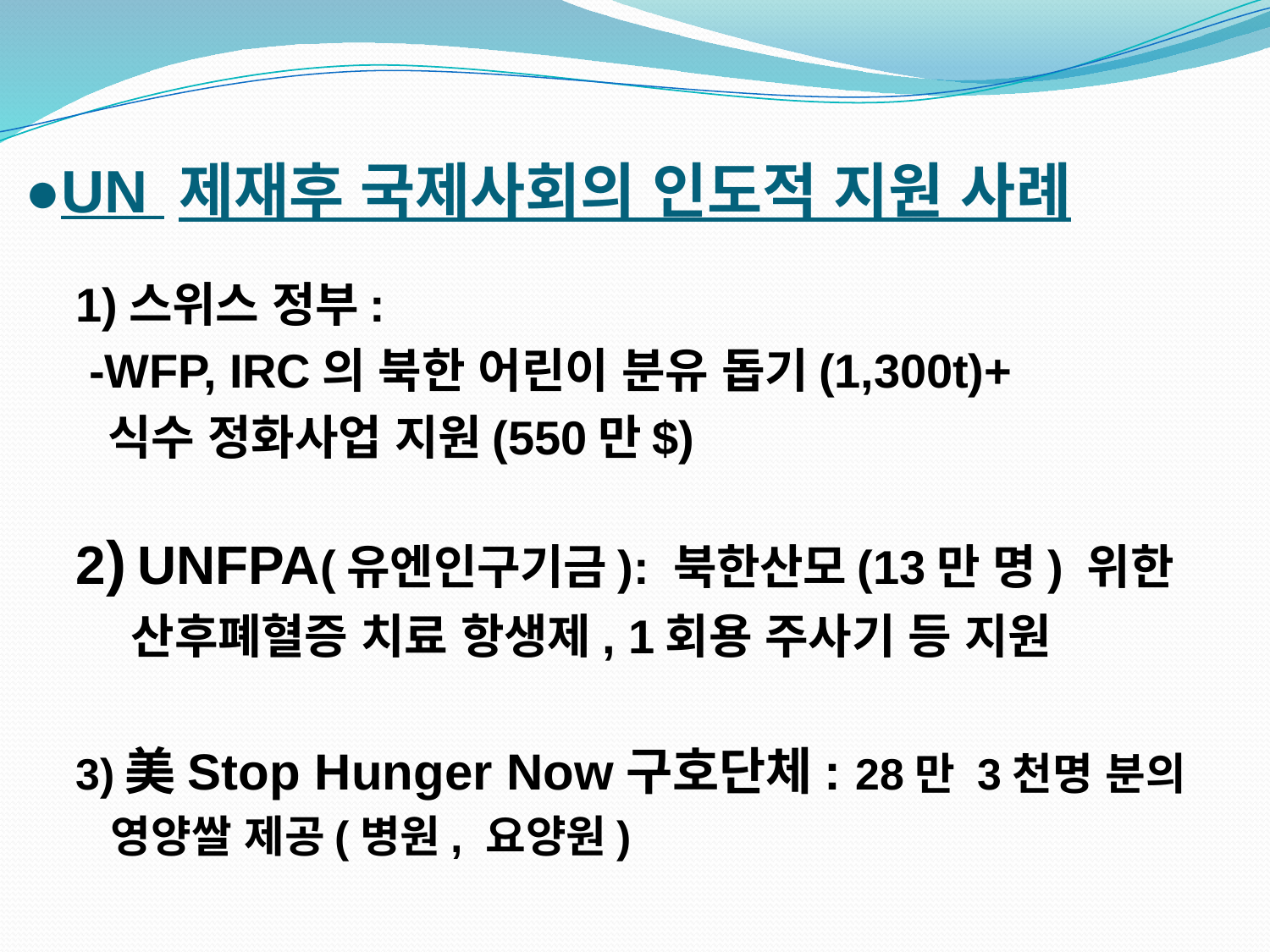

# ●UN 제재후 국제사회의 인도적 지원 사례
1)스위스 정부:
 -WFP, IRC의 북한 어린이 분유 돕기(1,300t)+
  식수 정화사업 지원(550만$)

2) UNFPA(유엔인구기금): 북한산모(13만 명) 위한
    산후폐혈증 치료 항생제, 1회용 주사기 등 지원

3)美Stop Hunger Now구호단체: 28만 3천명 분의
  영양쌀 제공(병원, 요양원)